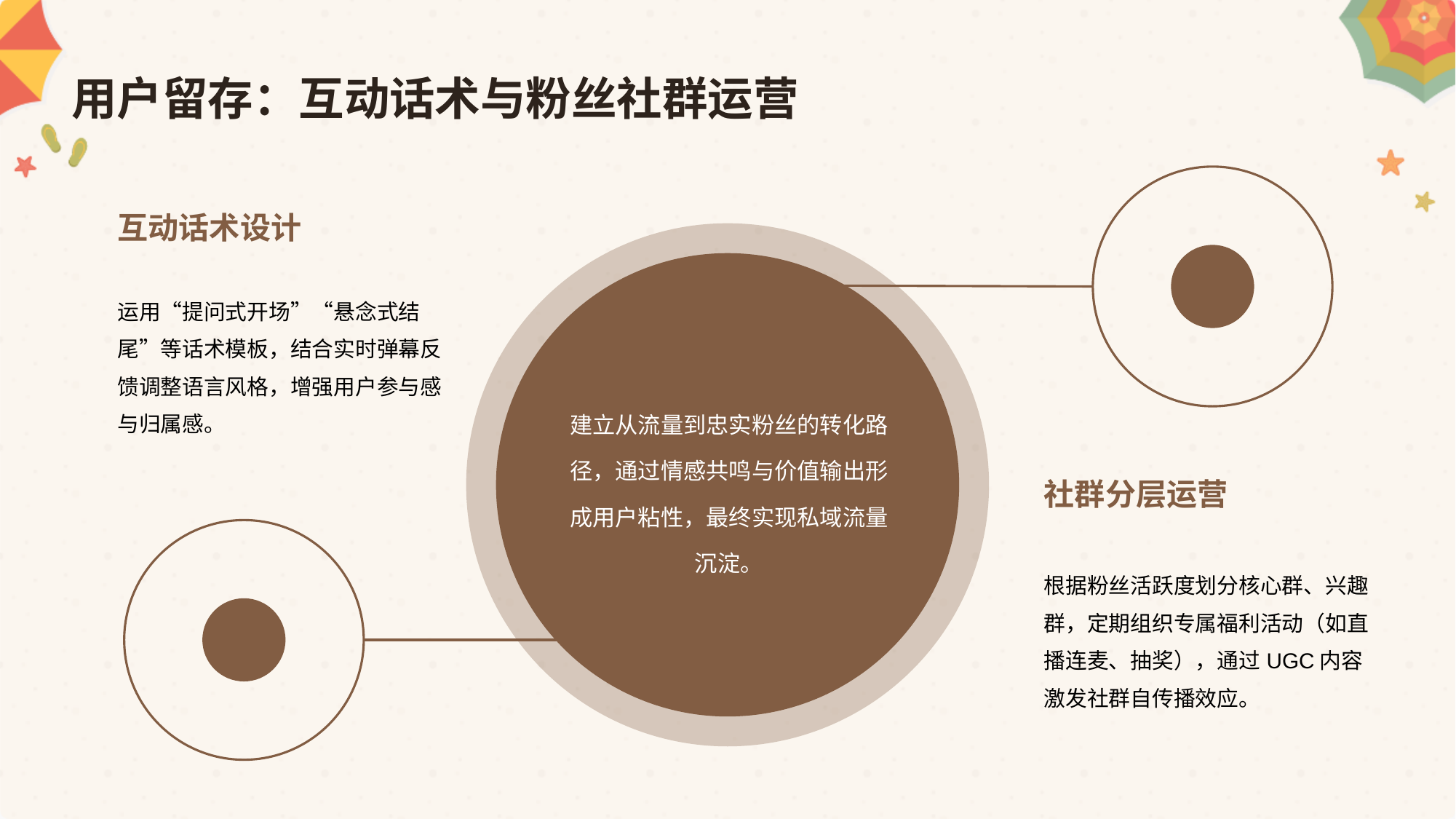

用户留存：互动话术与粉丝社群运营
互动话术设计

运用“提问式开场”“悬念式结尾”等话术模板，结合实时弹幕反馈调整语言风格，增强用户参与感与归属感。
建立从流量到忠实粉丝的转化路径，通过情感共鸣与价值输出形成用户粘性，最终实现私域流量沉淀。
社群分层运营

根据粉丝活跃度划分核心群、兴趣群，定期组织专属福利活动（如直播连麦、抽奖），通过UGC内容激发社群自传播效应。